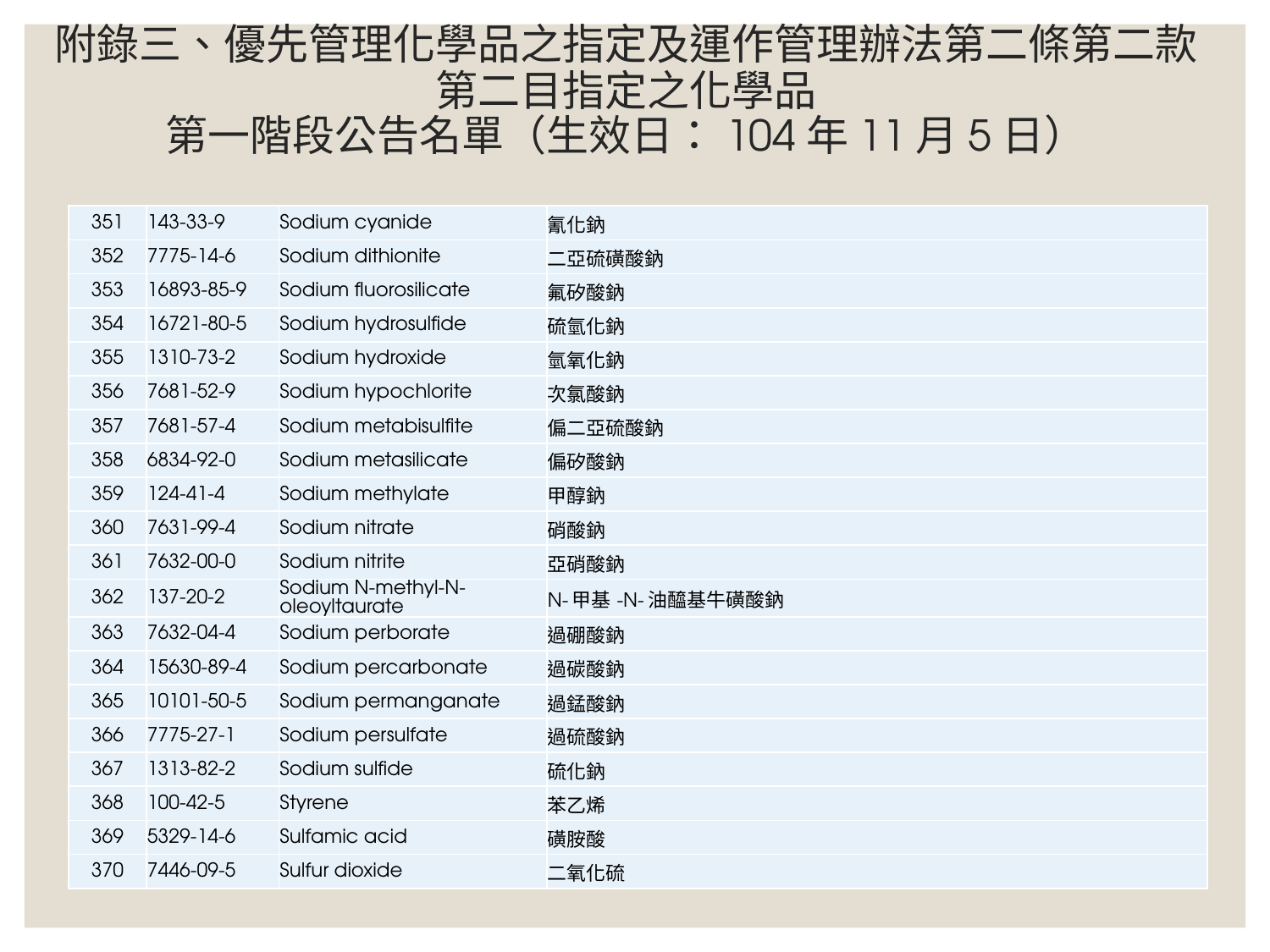

# 附錄三、優先管理化學品之指定及運作管理辦法第二條第二款第二目指定之化學品 第一階段公告名單（生效日：104年11月5日）
| 351 | 143-33-9 | Sodium cyanide | 氰化鈉 |
| --- | --- | --- | --- |
| 352 | 7775-14-6 | Sodium dithionite | 二亞硫磺酸鈉 |
| 353 | 16893-85-9 | Sodium fluorosilicate | 氟矽酸鈉 |
| 354 | 16721-80-5 | Sodium hydrosulfide | 硫氫化鈉 |
| 355 | 1310-73-2 | Sodium hydroxide | 氫氧化鈉 |
| 356 | 7681-52-9 | Sodium hypochlorite | 次氯酸鈉 |
| 357 | 7681-57-4 | Sodium metabisulfite | 偏二亞硫酸鈉 |
| 358 | 6834-92-0 | Sodium metasilicate | 偏矽酸鈉 |
| 359 | 124-41-4 | Sodium methylate | 甲醇鈉 |
| 360 | 7631-99-4 | Sodium nitrate | 硝酸鈉 |
| 361 | 7632-00-0 | Sodium nitrite | 亞硝酸鈉 |
| 362 | 137-20-2 | Sodium N-methyl-N-oleoyltaurate | N-甲基-N-油醯基牛磺酸鈉 |
| 363 | 7632-04-4 | Sodium perborate | 過硼酸鈉 |
| 364 | 15630-89-4 | Sodium percarbonate | 過碳酸鈉 |
| 365 | 10101-50-5 | Sodium permanganate | 過錳酸鈉 |
| 366 | 7775-27-1 | Sodium persulfate | 過硫酸鈉 |
| 367 | 1313-82-2 | Sodium sulfide | 硫化鈉 |
| 368 | 100-42-5 | Styrene | 苯乙烯 |
| 369 | 5329-14-6 | Sulfamic acid | 磺胺酸 |
| 370 | 7446-09-5 | Sulfur dioxide | 二氧化硫 |